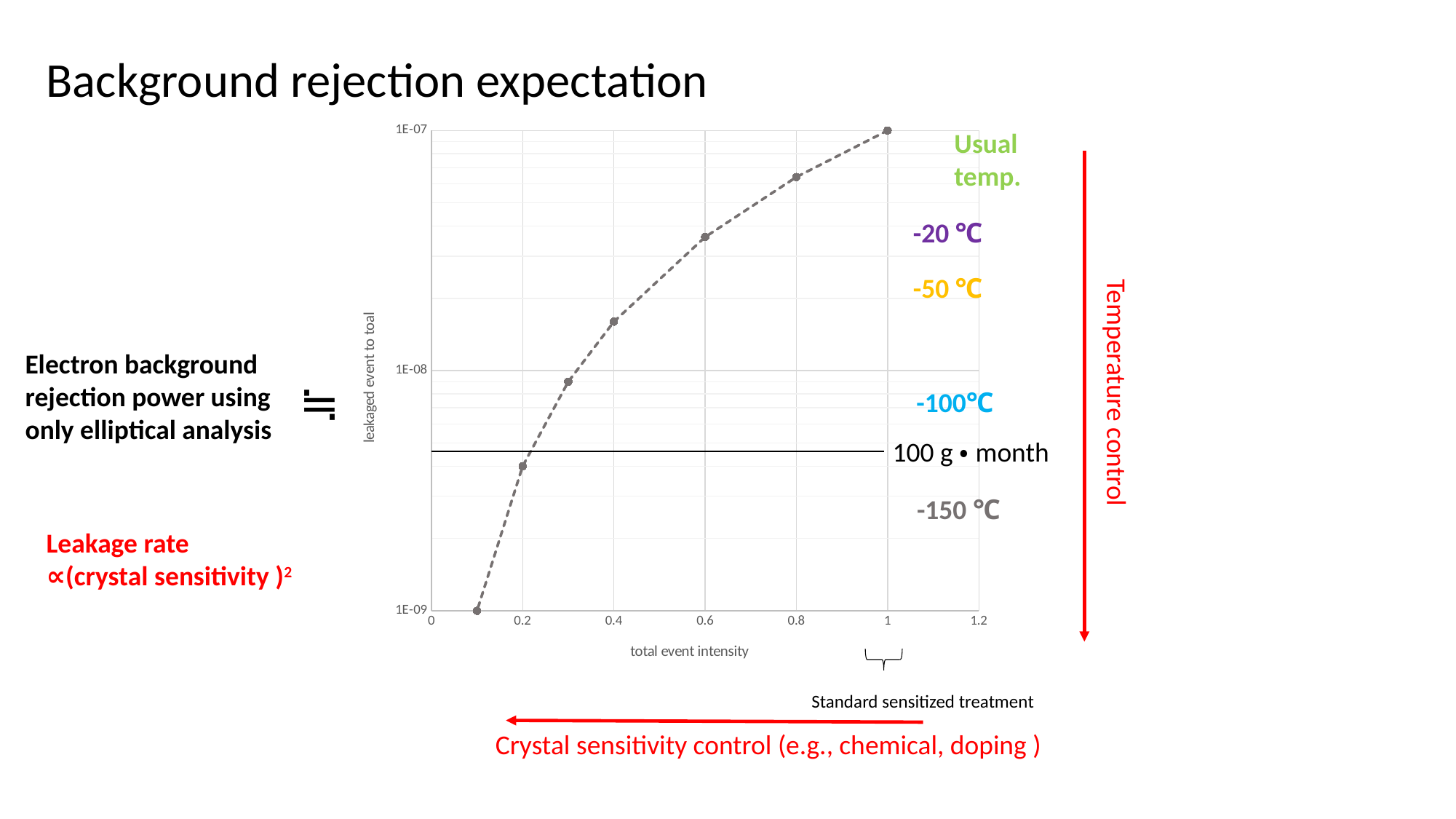

# Background rejection expectation

### Chart

| Category |  |  |  |  |  |  |
|---|---|---|---|---|---|---|
Usual temp.
-20 ℃
-50 ℃
Electron background rejection power using only elliptical analysis
≒
-100℃
100 g・month
Temperature control
-150 ℃
Leakage rate
∝(crystal sensitivity )2

Standard sensitized treatment
Crystal sensitivity control (e.g., chemical, doping )